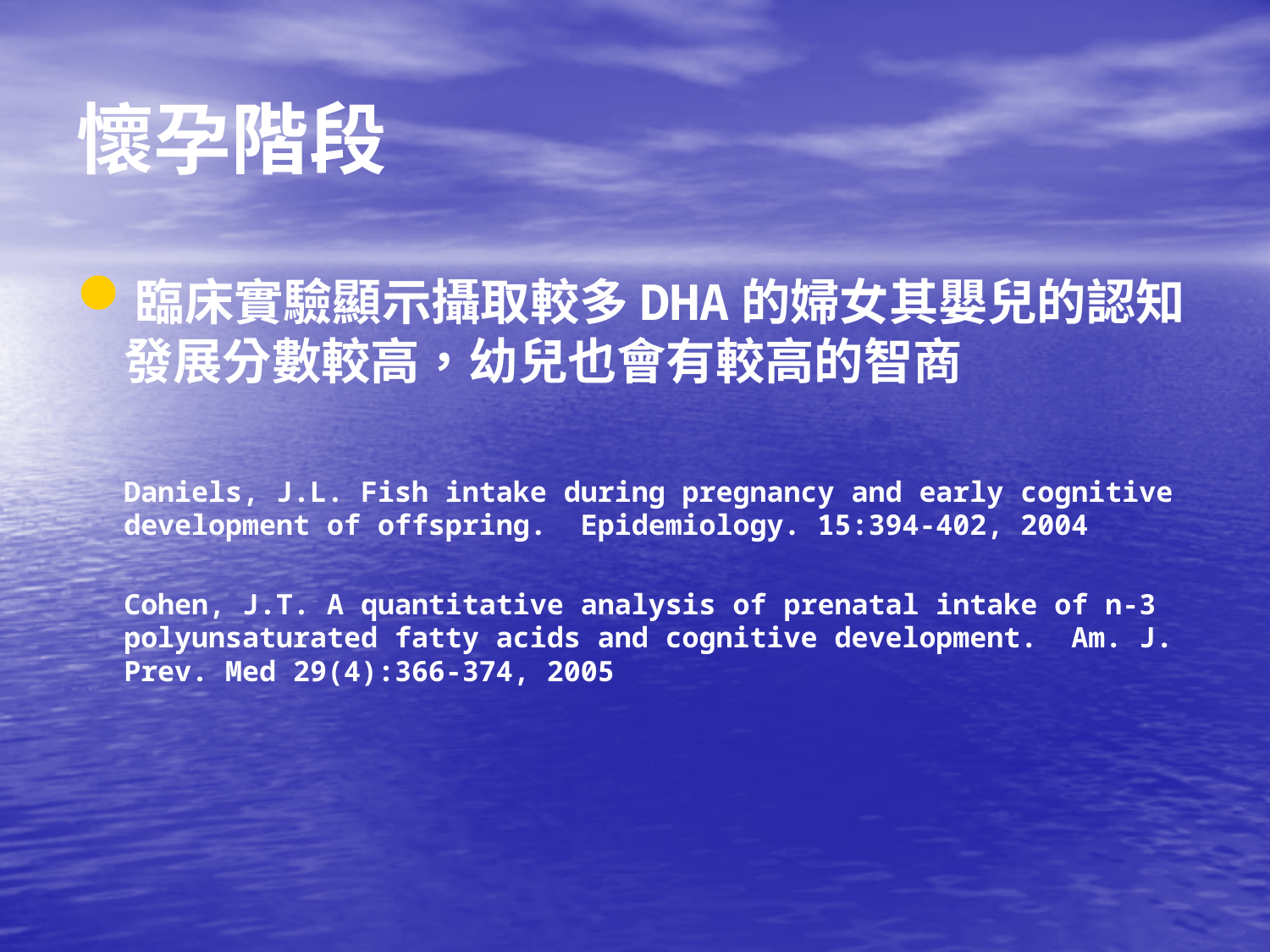

# 懷孕階段
臨床實驗顯示攝取較多DHA的婦女其嬰兒的認知發展分數較高，幼兒也會有較高的智商

	Daniels, J.L. Fish intake during pregnancy and early cognitive development of offspring.  Epidemiology. 15:394-402, 2004

	Cohen, J.T. A quantitative analysis of prenatal intake of n-3 polyunsaturated fatty acids and cognitive development.  Am. J. Prev. Med 29(4):366-374, 2005